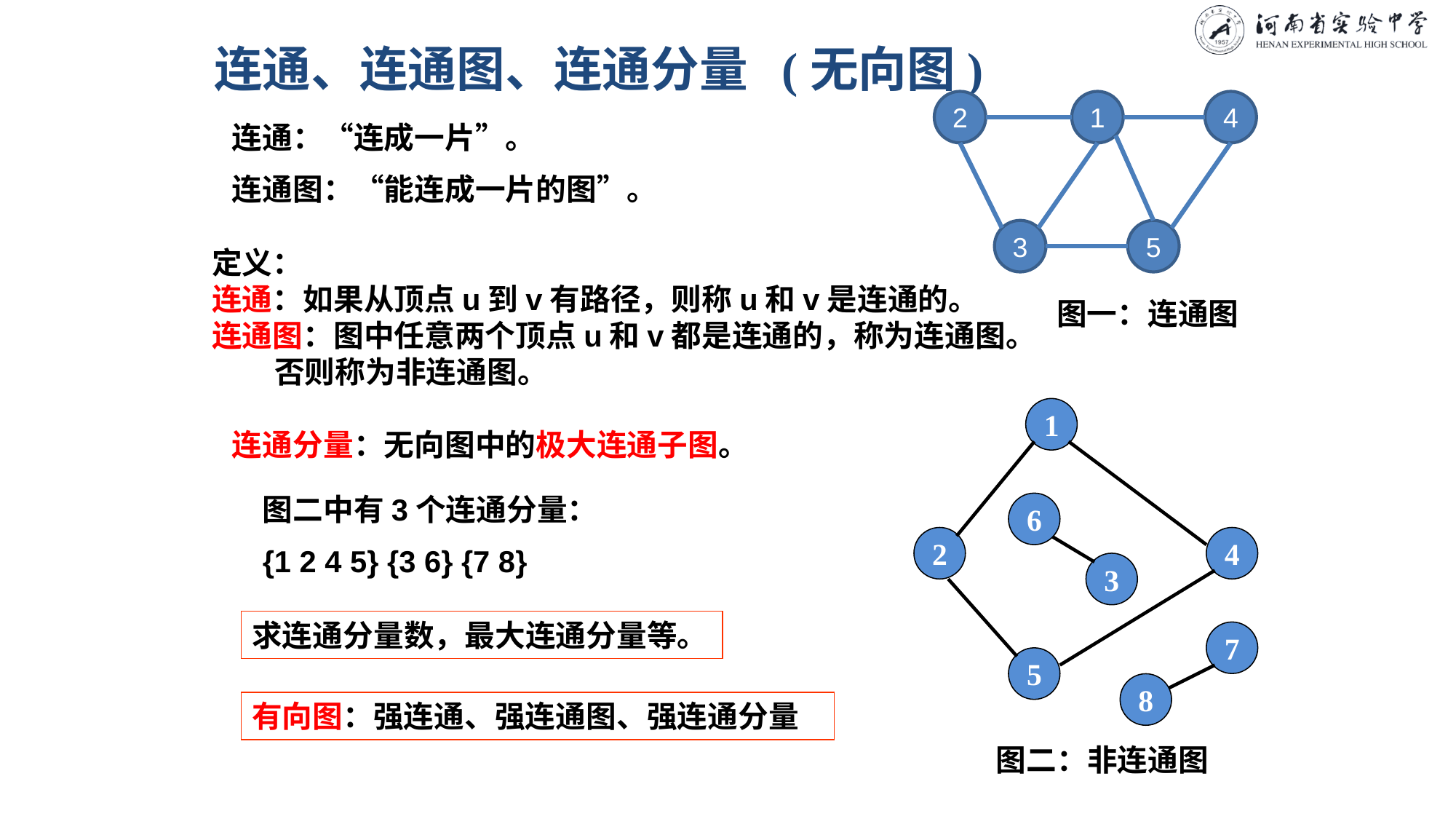

连通、连通图、连通分量  (无向图)
2
1
4
连通：“连成一片”。
连通图：“能连成一片的图”。
3
5
定义：
连通：如果从顶点u到v有路径，则称u和v是连通的。
连通图：图中任意两个顶点u和v都是连通的，称为连通图。
        否则称为非连通图。
图一：连通图
1

6
2
4

3

7
5

8
连通分量：无向图中的极大连通子图。
图二中有3个连通分量：
{1 2 4 5} {3 6} {7 8}
求连通分量数，最大连通分量等。
有向图：强连通、强连通图、强连通分量
图二：非连通图